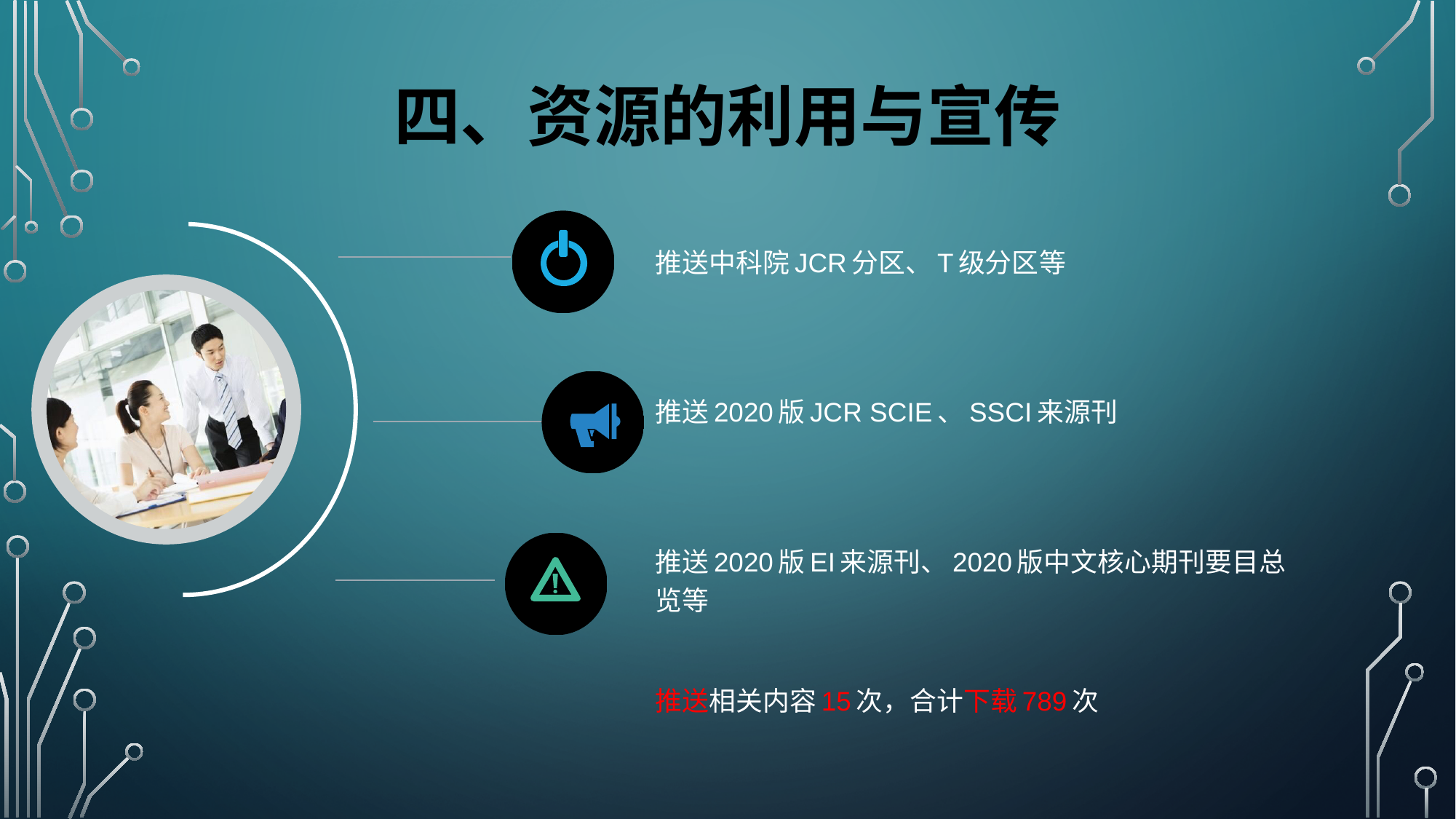

# 四、资源的利用与宣传

推送中科院JCR分区、T级分区等

推送2020版JCR SCIE、SSCI来源刊

推送2020版EI来源刊、2020版中文核心期刊要目总览等

推送相关内容15次，合计下载789次